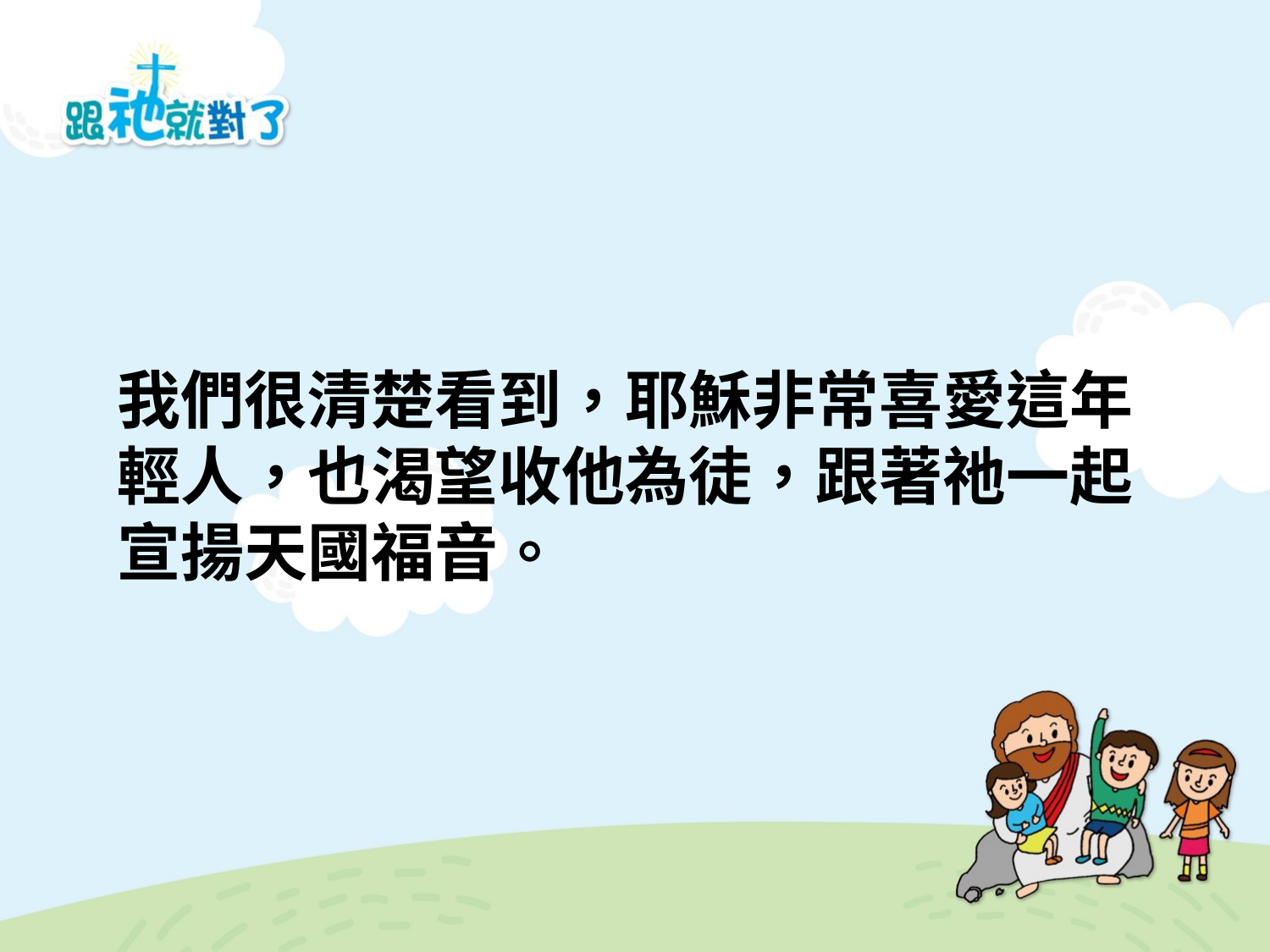

我們很清楚看到，耶穌非常喜愛這年輕人，也渴望收他為徒，跟著祂一起宣揚天國福音。